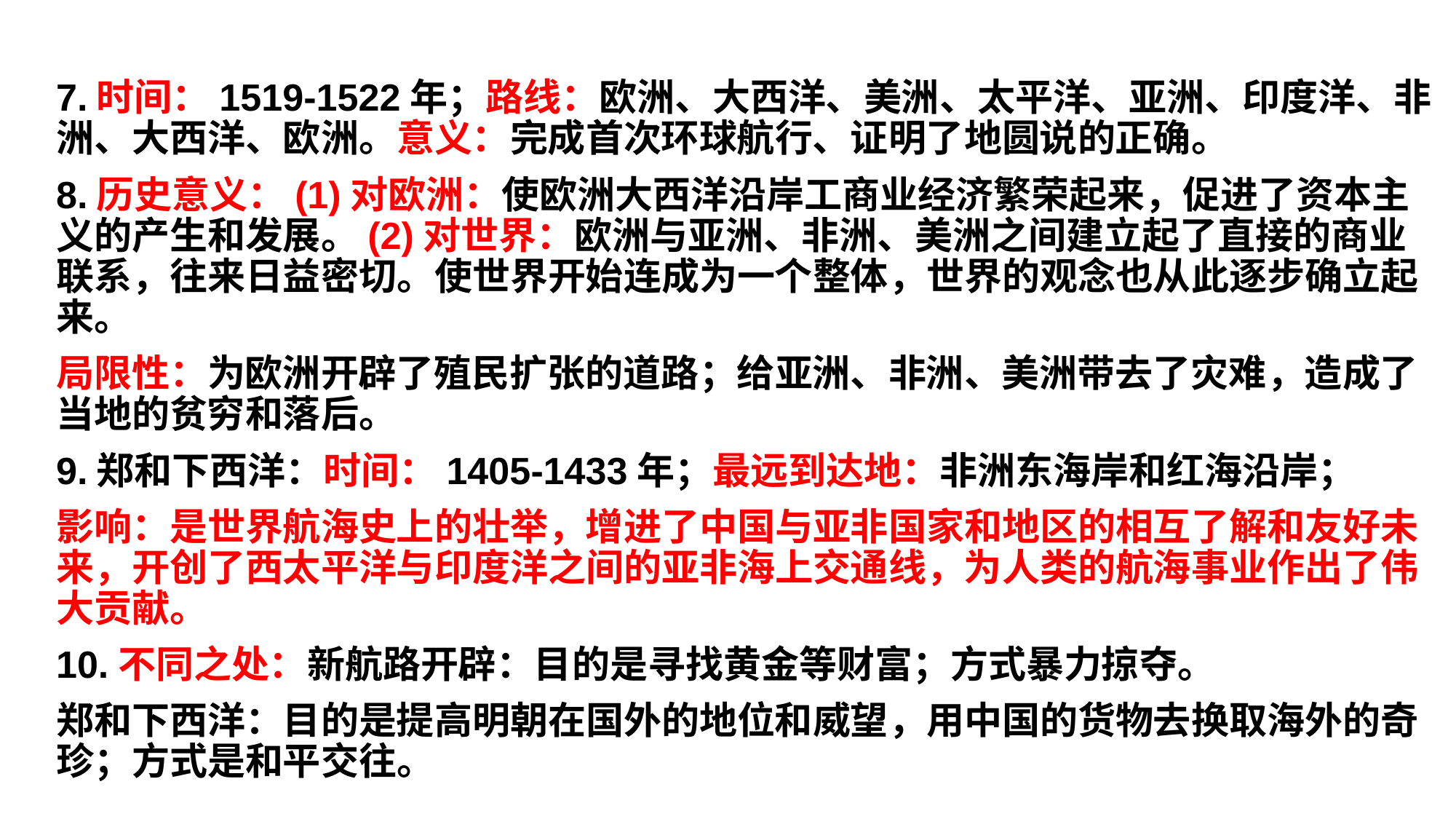

7.时间：1519-1522年；路线：欧洲、大西洋、美洲、太平洋、亚洲、印度洋、非洲、大西洋、欧洲。意义：完成首次环球航行、证明了地圆说的正确。
8.历史意义：(1)对欧洲：使欧洲大西洋沿岸工商业经济繁荣起来，促进了资本主义的产生和发展。(2)对世界：欧洲与亚洲、非洲、美洲之间建立起了直接的商业联系，往来日益密切。使世界开始连成为一个整体，世界的观念也从此逐步确立起来。
局限性：为欧洲开辟了殖民扩张的道路；给亚洲、非洲、美洲带去了灾难，造成了当地的贫穷和落后。
9.郑和下西洋：时间：1405-1433年；最远到达地：非洲东海岸和红海沿岸；
影响：是世界航海史上的壮举，增进了中国与亚非国家和地区的相互了解和友好未来，开创了西太平洋与印度洋之间的亚非海上交通线，为人类的航海事业作出了伟大贡献。
10.不同之处：新航路开辟：目的是寻找黄金等财富；方式暴力掠夺。
郑和下西洋：目的是提高明朝在国外的地位和威望，用中国的货物去换取海外的奇珍；方式是和平交往。